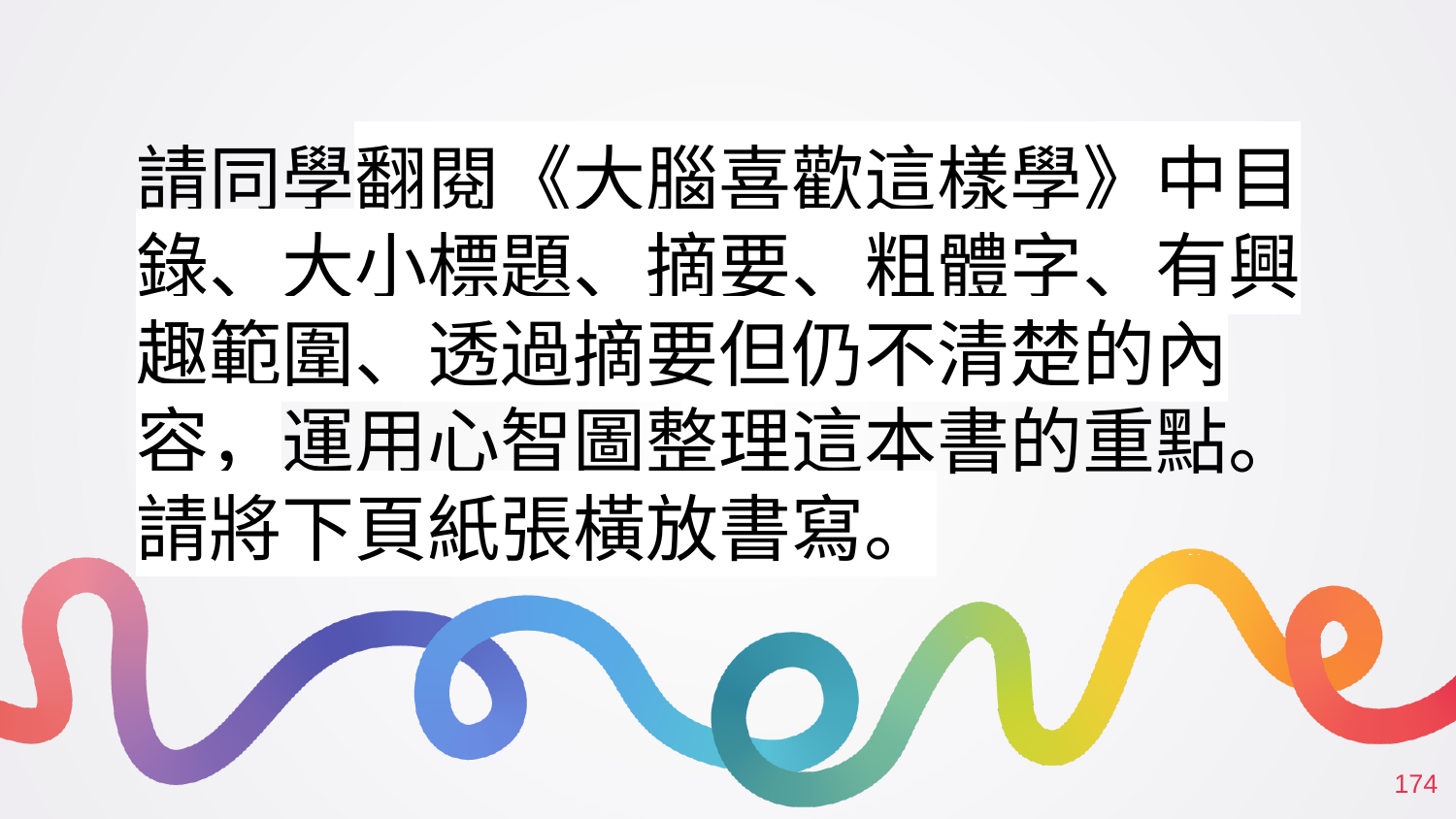

請同學翻閱《大腦喜歡這樣學》中目錄、大小標題、摘要、粗體字、有興趣範圍、透過摘要但仍不清楚的內容，運用心智圖整理這本書的重點。請將下頁紙張橫放書寫。

174